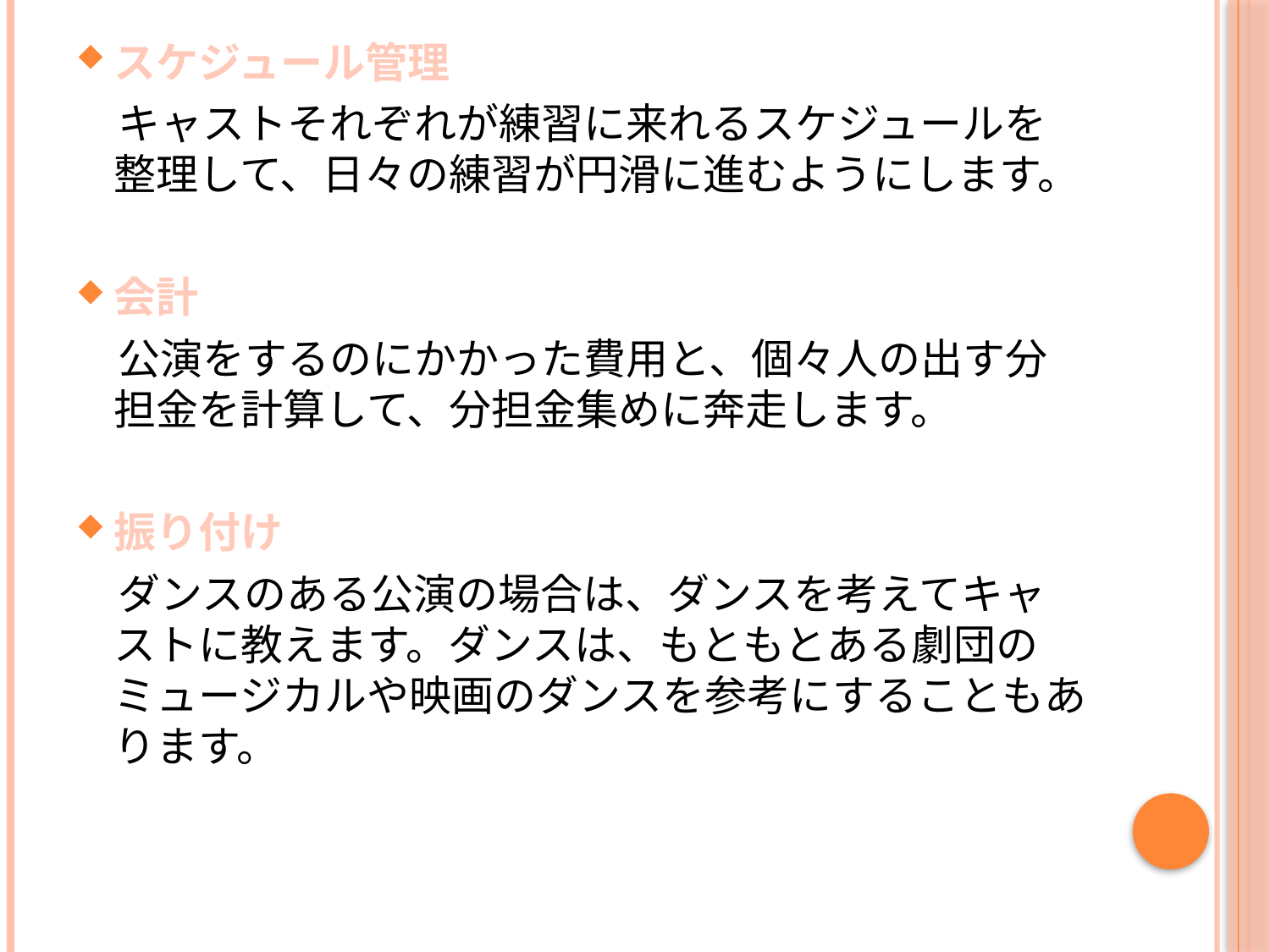

スケジュール管理
　キャストそれぞれが練習に来れるスケジュールを整理して、日々の練習が円滑に進むようにします。

会計
　公演をするのにかかった費用と、個々人の出す分担金を計算して、分担金集めに奔走します。

振り付け
　ダンスのある公演の場合は、ダンスを考えてキャストに教えます。ダンスは、もともとある劇団のミュージカルや映画のダンスを参考にすることもあります。